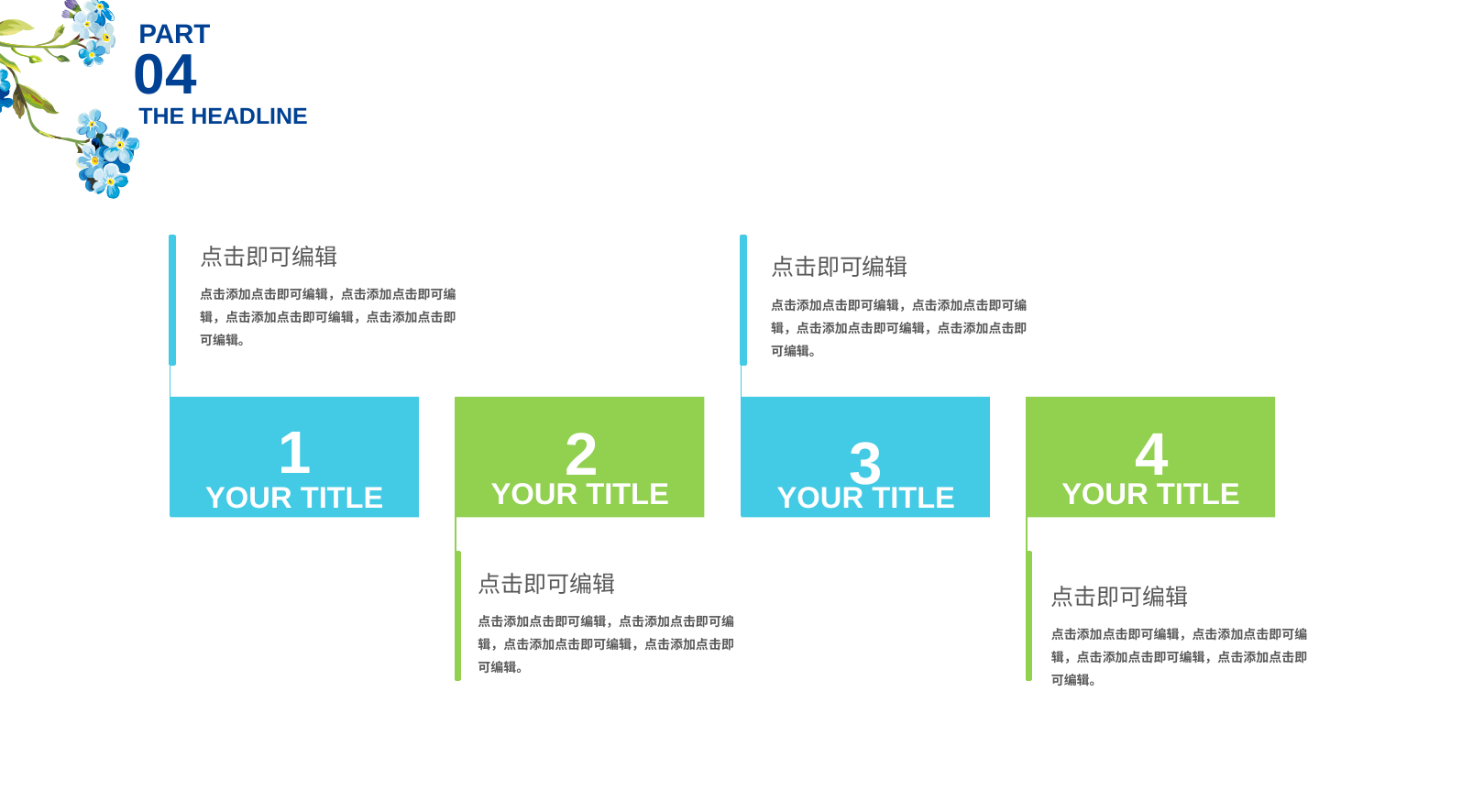

PART
04
THE HEADLINE
点击即可编辑

点击即可编辑
点击添加点击即可编辑，点击添加点击即可编辑，点击添加点击即可编辑，点击添加点击即可编辑。
点击添加点击即可编辑，点击添加点击即可编辑，点击添加点击即可编辑，点击添加点击即可编辑。

1
YOUR TITLE

2
YOUR TITLE

3
YOUR TITLE

4
YOUR TITLE

点击即可编辑
点击即可编辑
点击添加点击即可编辑，点击添加点击即可编辑，点击添加点击即可编辑，点击添加点击即可编辑。
点击添加点击即可编辑，点击添加点击即可编辑，点击添加点击即可编辑，点击添加点击即可编辑。